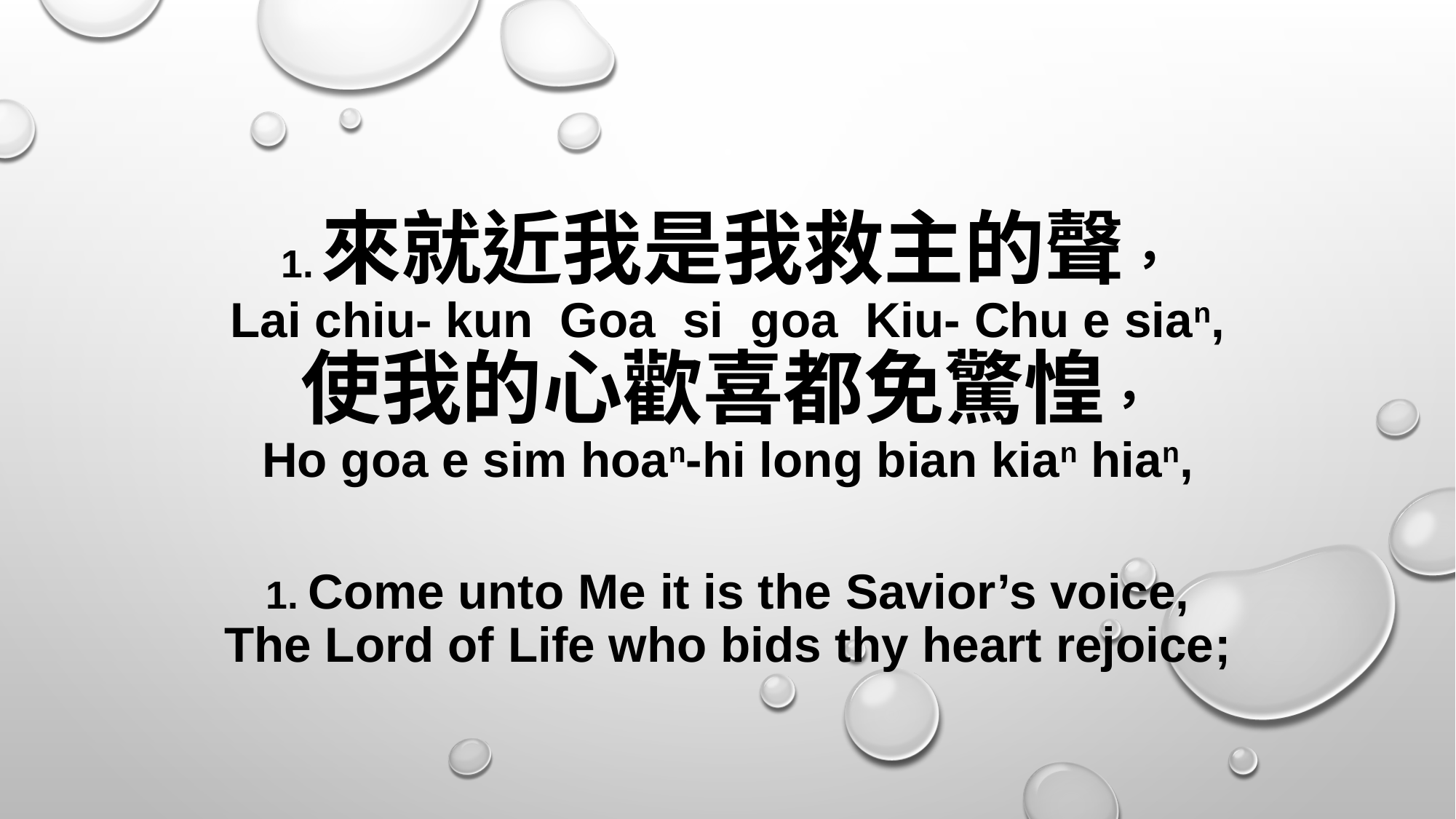

# 1.來就近我是我救主的聲， Lai chiu- kun  Goa  si  goa  Kiu- Chu e sian, 使我的心歡喜都免驚惶， Ho goa e sim hoan-hi long bian kian hian, 1. Come unto Me it is the Savior’s voice, The Lord of Life who bids thy heart rejoice;